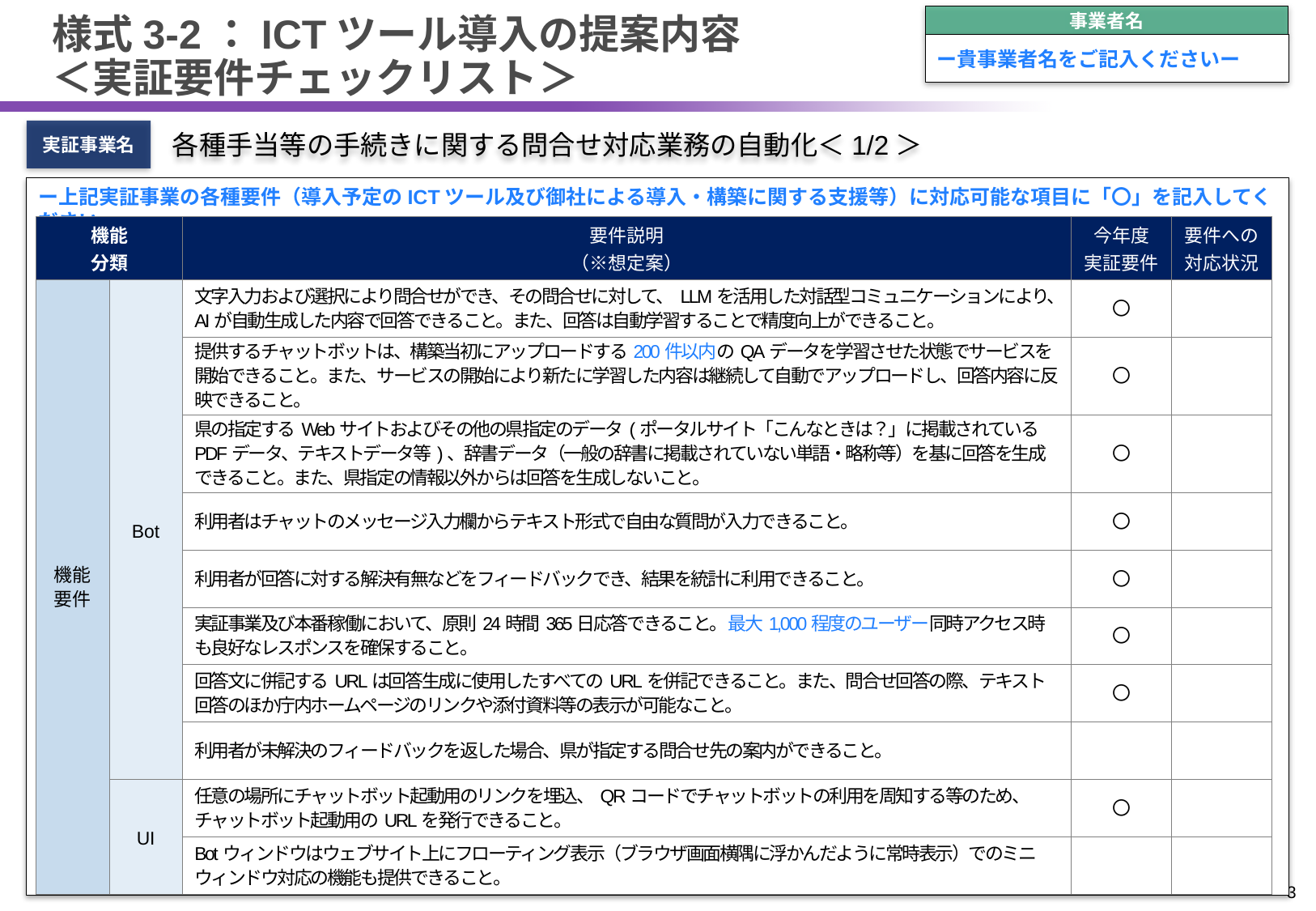

事業者名
ー貴事業者名をご記入くださいー
# 様式3-2：ICTツール導入の提案内容 ＜実証要件チェックリスト＞
実証事業名
各種手当等の手続きに関する問合せ対応業務の自動化＜1/2＞
ー上記実証事業の各種要件（導入予定のICTツール及び御社による導入・構築に関する支援等）に対応可能な項目に「〇」を記入してくださいー
| 機能 分類 |  | 要件説明 （※想定案） | 今年度 実証要件 | 要件への 対応状況 |
| --- | --- | --- | --- | --- |
| 機能 要件 | Bot | 文字入力および選択により問合せができ、その問合せに対して、LLMを活用した対話型コミュニケーションにより、AIが自動生成した内容で回答できること。また、回答は自動学習することで精度向上ができること。 | 〇 |  |
|  |  | 提供するチャットボットは、構築当初にアップロードする200件以内のQAデータを学習させた状態でサービスを開始できること。また、サービスの開始により新たに学習した内容は継続して自動でアップロードし、回答内容に反映できること。 | 〇 |  |
|  |  | 県の指定するWebサイトおよびその他の県指定のデータ(ポータルサイト「こんなときは？」に掲載されているPDFデータ、テキストデータ等)、辞書データ（一般の辞書に掲載されていない単語・略称等）を基に回答を生成できること。また、県指定の情報以外からは回答を生成しないこと。 | 〇 |  |
|  |  | 利用者はチャットのメッセージ入力欄からテキスト形式で自由な質問が入力できること。 | 〇 |  |
|  |  | 利用者が回答に対する解決有無などをフィードバックでき、結果を統計に利用できること。 | 〇 |  |
|  |  | 実証事業及び本番稼働において、原則24時間365日応答できること。最大1,000程度のユーザー同時アクセス時も良好なレスポンスを確保すること。 | 〇 |  |
|  |  | 回答文に併記するURLは回答生成に使用したすべてのURLを併記できること。また、問合せ回答の際、テキスト回答のほか庁内ホームページのリンクや添付資料等の表示が可能なこと。 | 〇 |  |
|  |  | 利用者が未解決のフィードバックを返した場合、県が指定する問合せ先の案内ができること。 |  |  |
|  | UI | 任意の場所にチャットボット起動用のリンクを埋込、QRコードでチャットボットの利用を周知する等のため、チャットボット起動用のURLを発行できること。 | 〇 |  |
|  |  | Botウィンドウはウェブサイト上にフローティング表示（ブラウザ画面横隅に浮かんだように常時表示）でのミニウィンドウ対応の機能も提供できること。 |  |  |